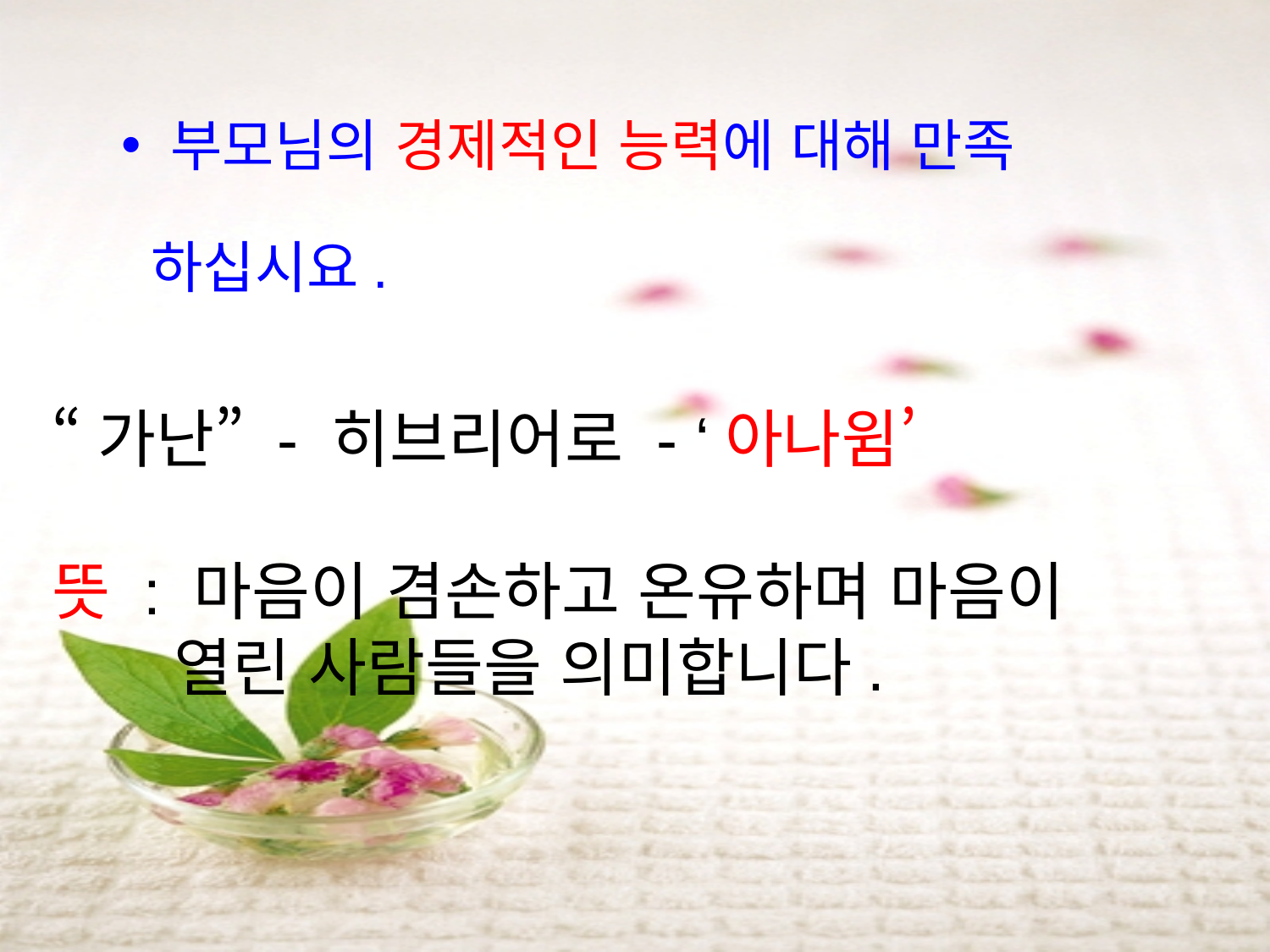

부모님의 경제적인 능력에 대해 만족
 하십시요.
“가난” - 히브리어로 - ‘아나윔’

뜻 : 마음이 겸손하고 온유하며 마음이
      열린 사람들을 의미합니다.